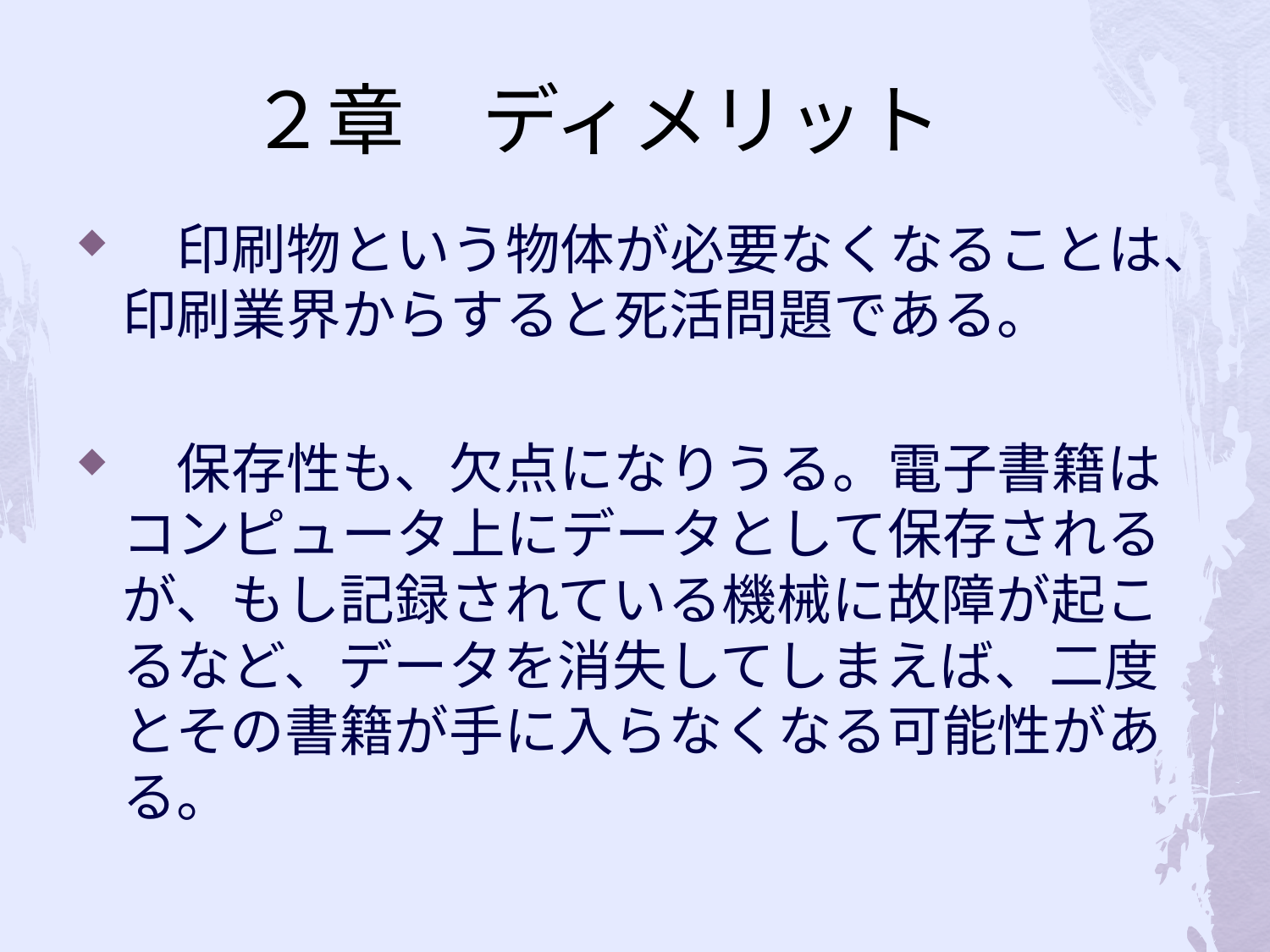

# ２章　ディメリット
　印刷物という物体が必要なくなることは、印刷業界からすると死活問題である。

　保存性も、欠点になりうる。電子書籍はコンピュータ上にデータとして保存されるが、もし記録されている機械に故障が起こるなど、データを消失してしまえば、二度とその書籍が手に入らなくなる可能性がある。